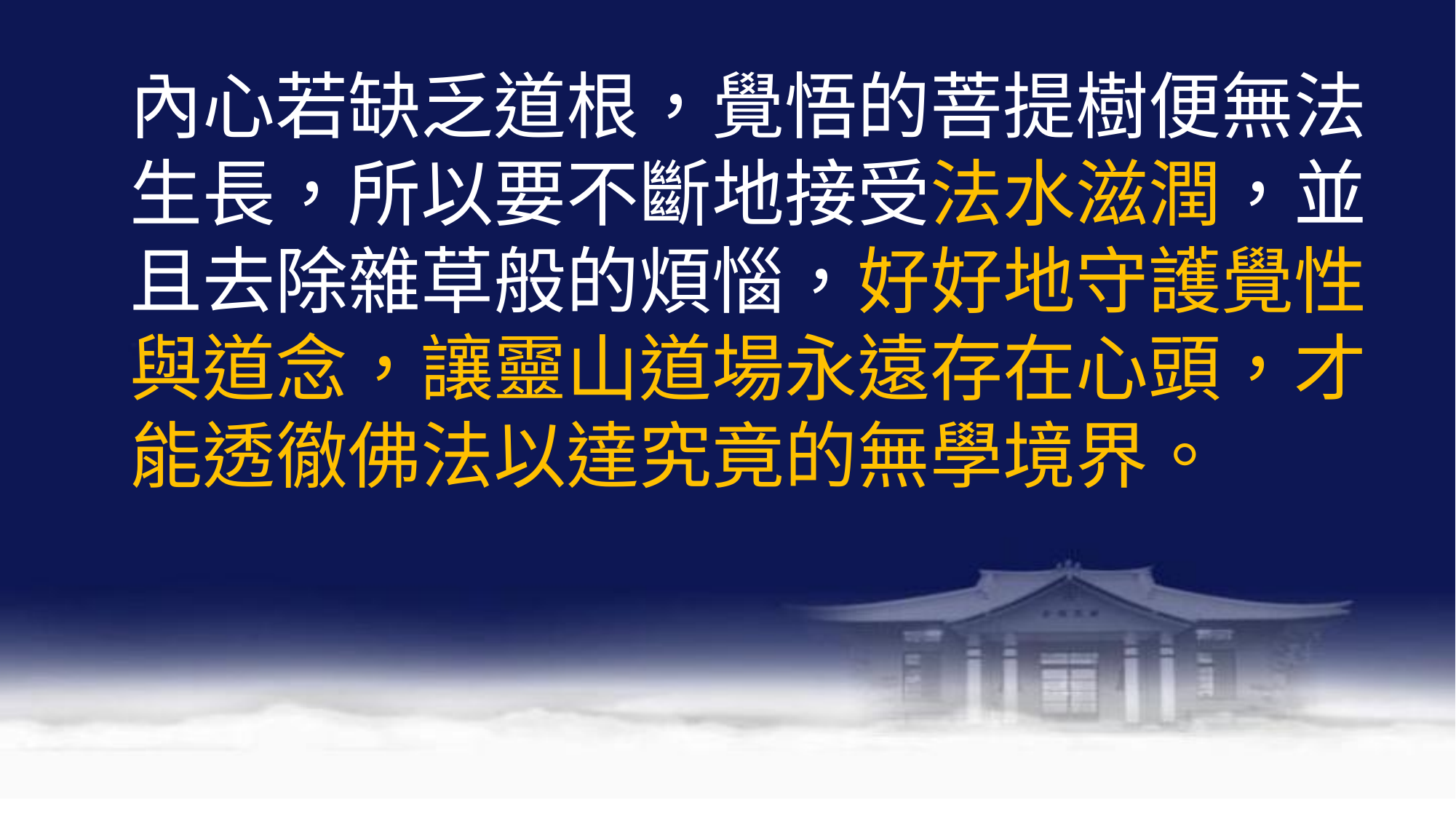

內心若缺乏道根，覺悟的菩提樹便無法生長，所以要不斷地接受法水滋潤，並且去除雜草般的煩惱，好好地守護覺性與道念，讓靈山道場永遠存在心頭，才能透徹佛法以達究竟的無學境界。